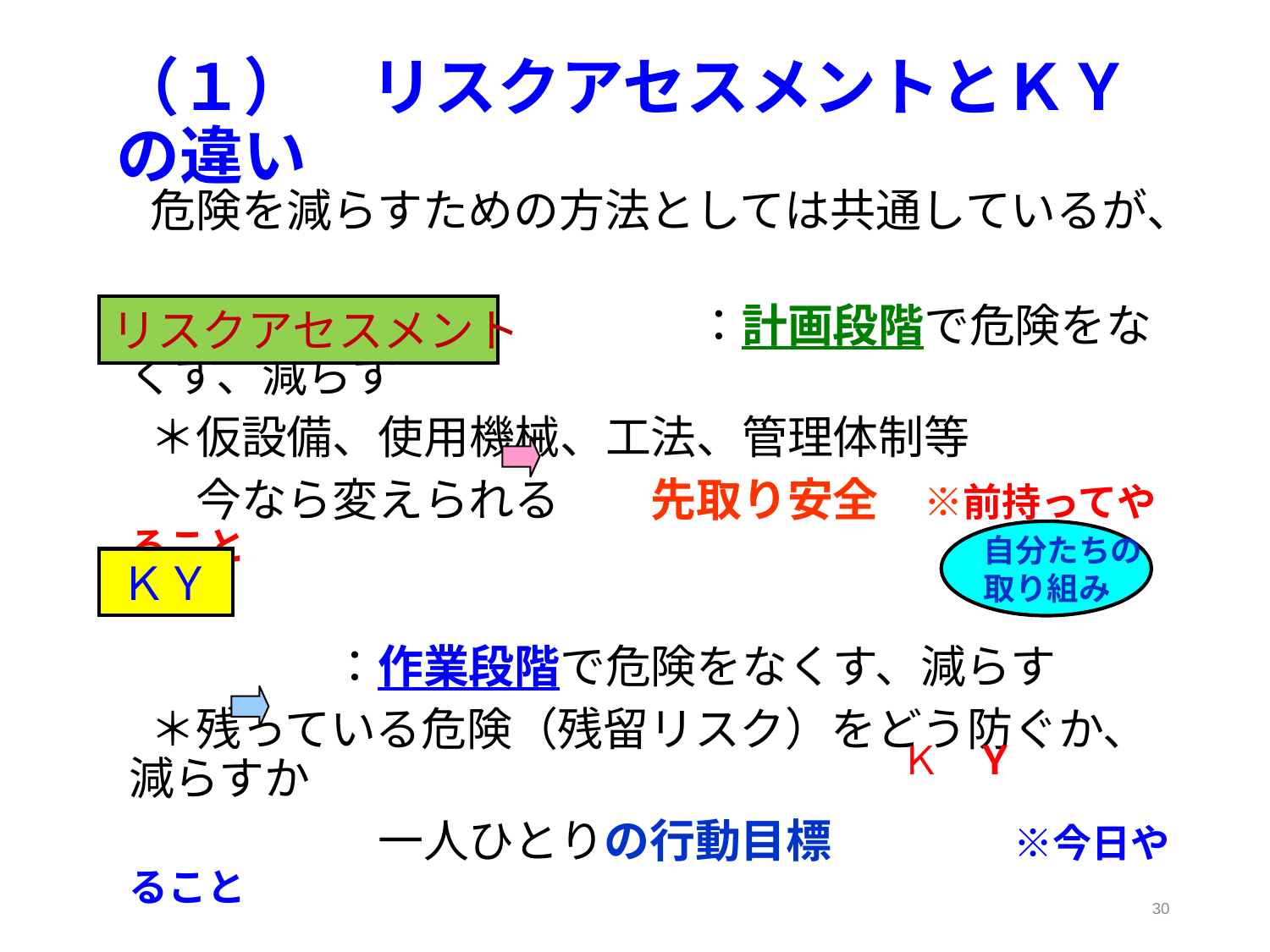

# （１）　リスクアセスメントとＫＹの違い
　危険を減らすための方法としては共通しているが、

　　　　　　　　　　　　　：計画段階で危険をなくす、減らす
　＊仮設備、使用機械、工法、管理体制等
　　今なら変えられる　　先取り安全　※前持ってやること

　　　　　：作業段階で危険をなくす、減らす
　＊残っている危険（残留リスク）をどう防ぐか、減らすか
　　　　　　一人ひとりの行動目標　　　　※今日やること
リスクアセスメント

自分たちの
取り組み
ＫＹ

Ｋ
Ｙ
30